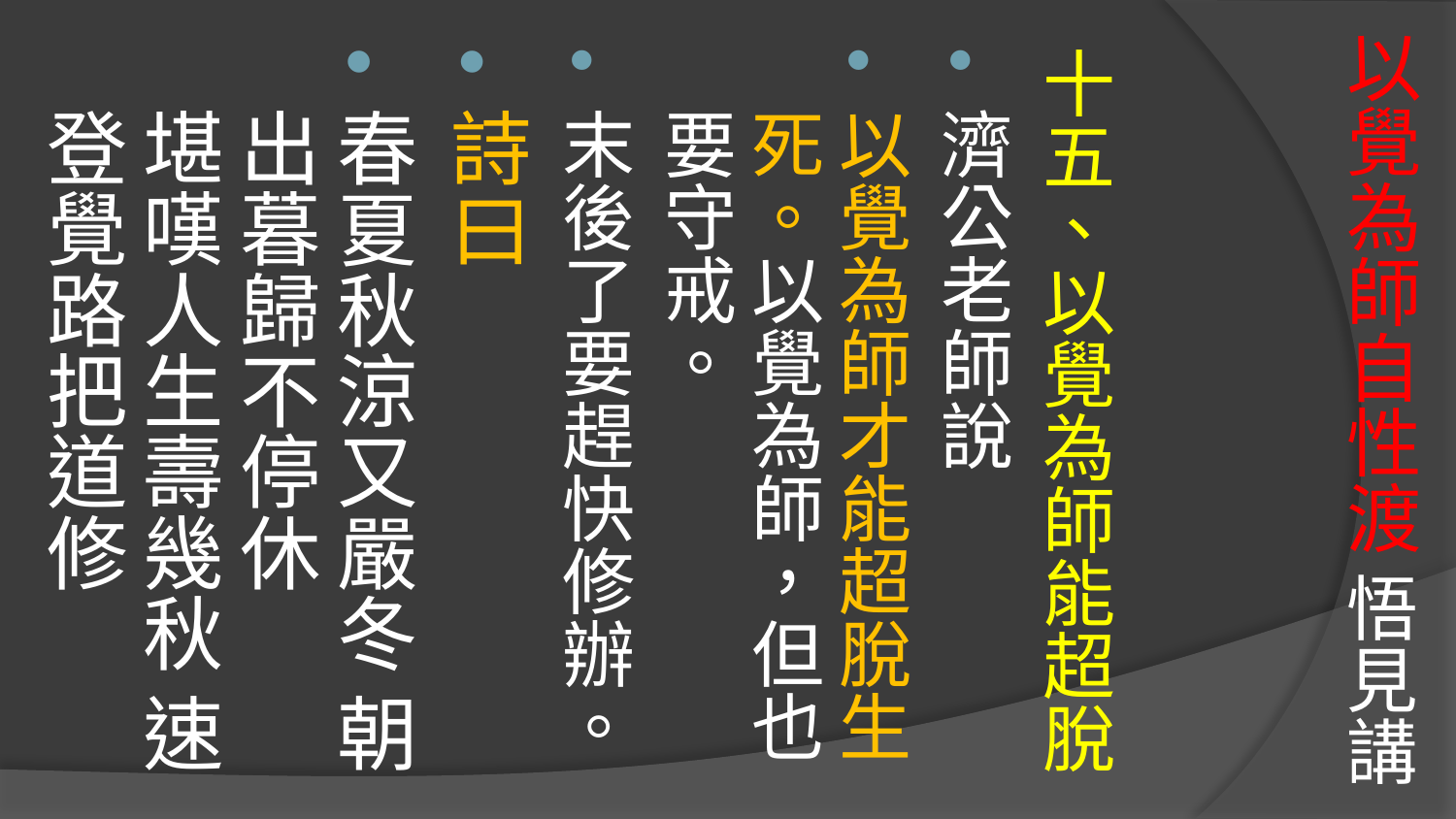

# 以覺為師自性渡 悟見講
十五、以覺為師能超脫
濟公老師說
以覺為師才能超脫生死。以覺為師，但也要守戒。
末後了要趕快修辦。
詩曰
春夏秋涼又嚴冬 朝出暮歸不停休 
堪嘆人生壽幾秋 速登覺路把道修